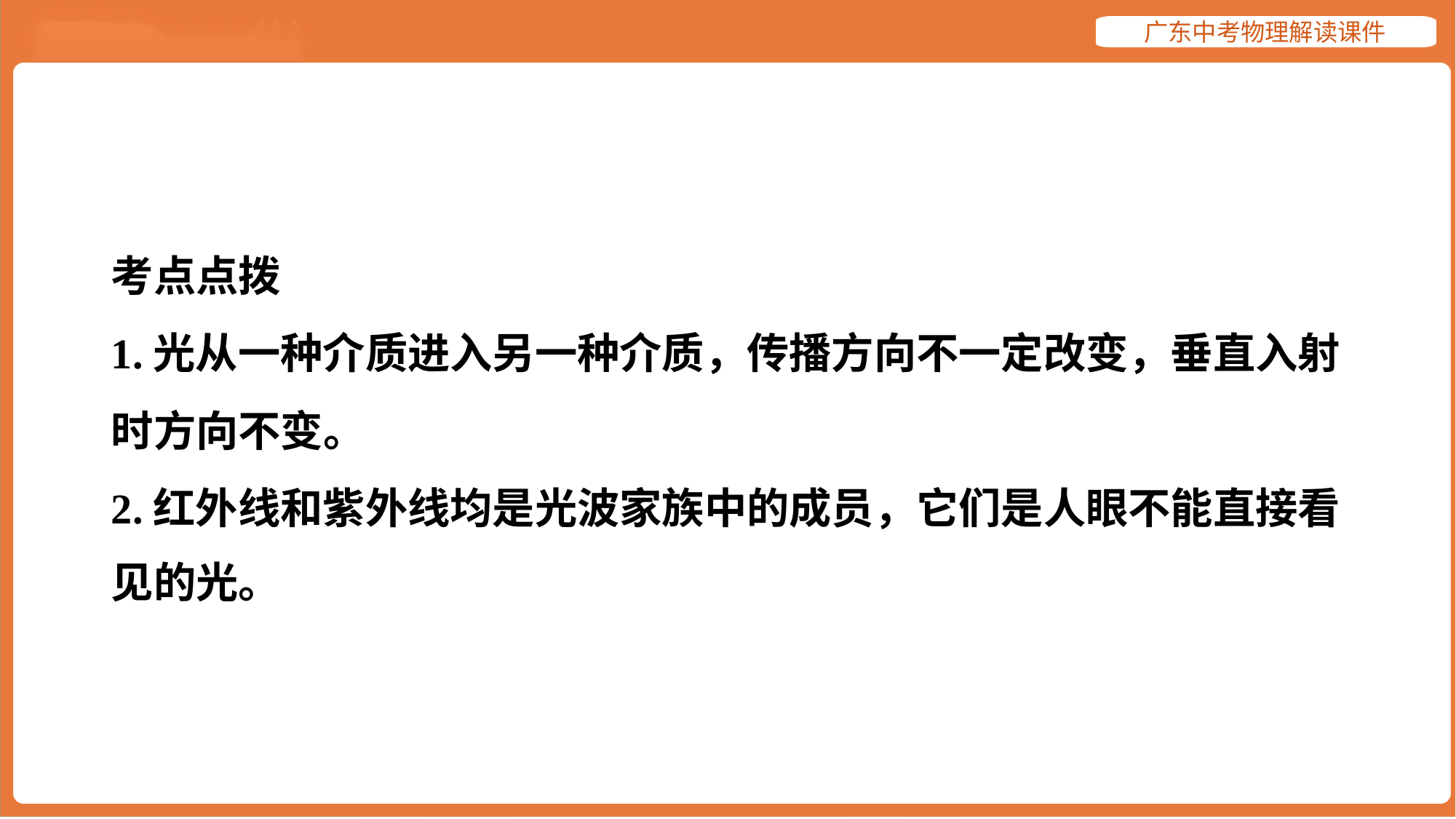

考点点拨
1.光从一种介质进入另一种介质，传播方向不一定改变，垂直入射
时方向不变。
2.红外线和紫外线均是光波家族中的成员，它们是人眼不能直接看
见的光。#4.2